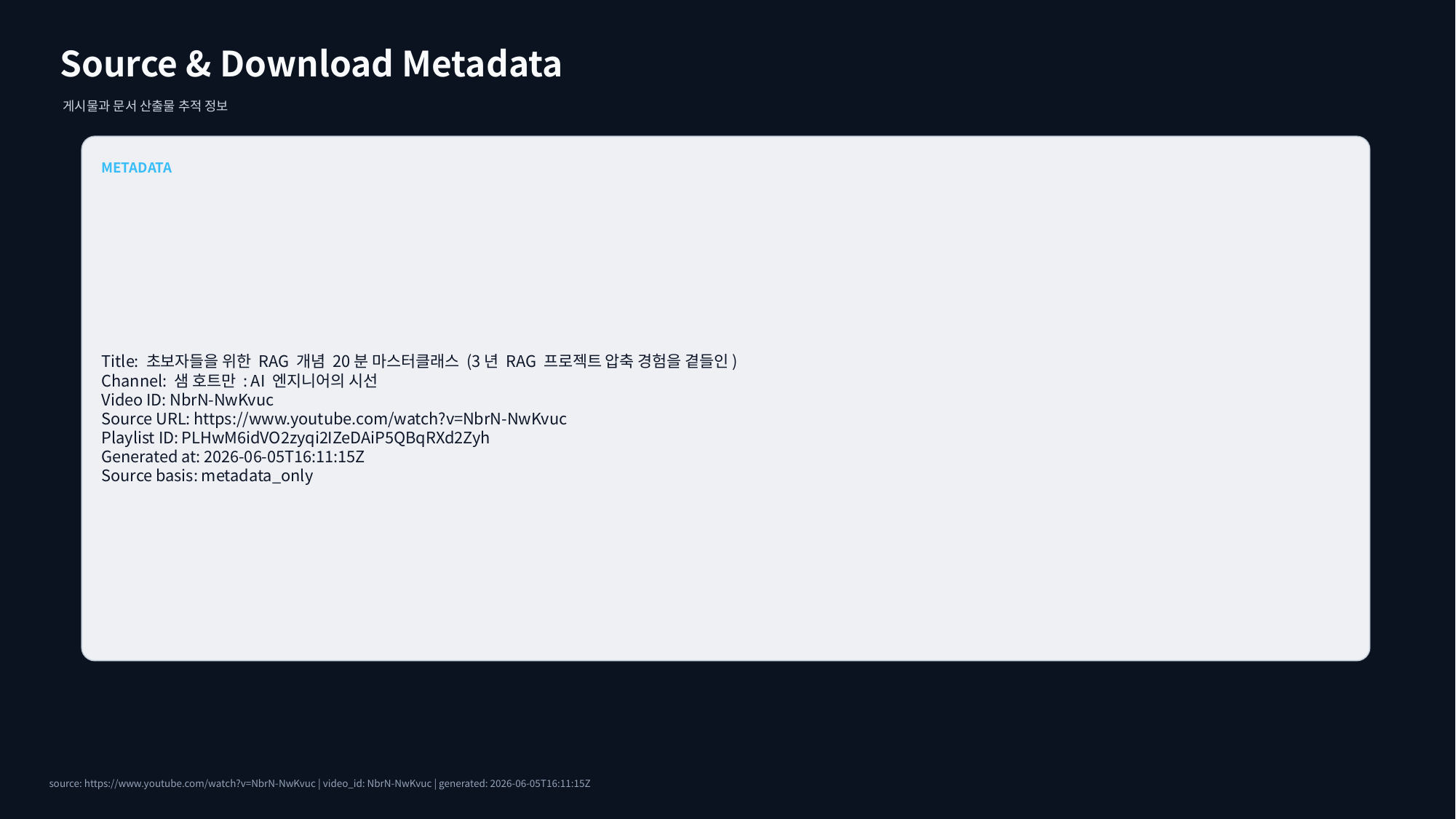

Source & Download Metadata
게시물과 문서 산출물 추적 정보

METADATA
Title: 초보자들을 위한 RAG 개념 20분 마스터클래스 (3년 RAG 프로젝트 압축 경험을 곁들인)
Channel: 샘 호트만 : AI 엔지니어의 시선
Video ID: NbrN-NwKvuc
Source URL: https://www.youtube.com/watch?v=NbrN-NwKvuc
Playlist ID: PLHwM6idVO2zyqi2IZeDAiP5QBqRXd2Zyh
Generated at: 2026-06-05T16:11:15Z
Source basis: metadata_only
source: https://www.youtube.com/watch?v=NbrN-NwKvuc | video_id: NbrN-NwKvuc | generated: 2026-06-05T16:11:15Z